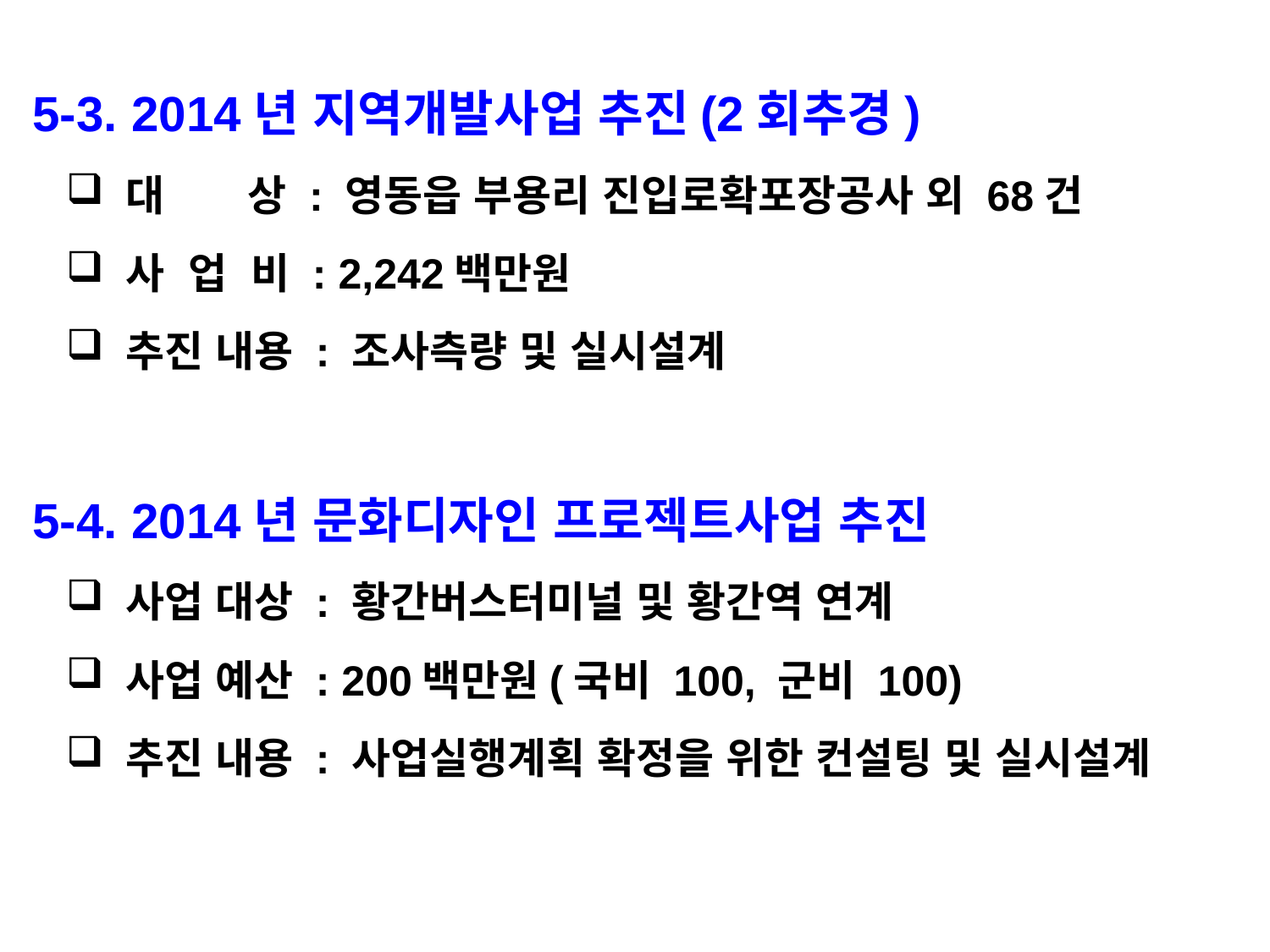

5-3. 2014년 지역개발사업 추진(2회추경)
 대       상 : 영동읍 부용리 진입로확포장공사 외 68건
 사  업  비 : 2,242백만원
 추진 내용 : 조사측량 및 실시설계

5-4. 2014년 문화디자인 프로젝트사업 추진
 사업 대상 : 황간버스터미널 및 황간역 연계
 사업 예산 : 200백만원(국비 100, 군비 100)
 추진 내용 : 사업실행계획 확정을 위한 컨설팅 및 실시설계